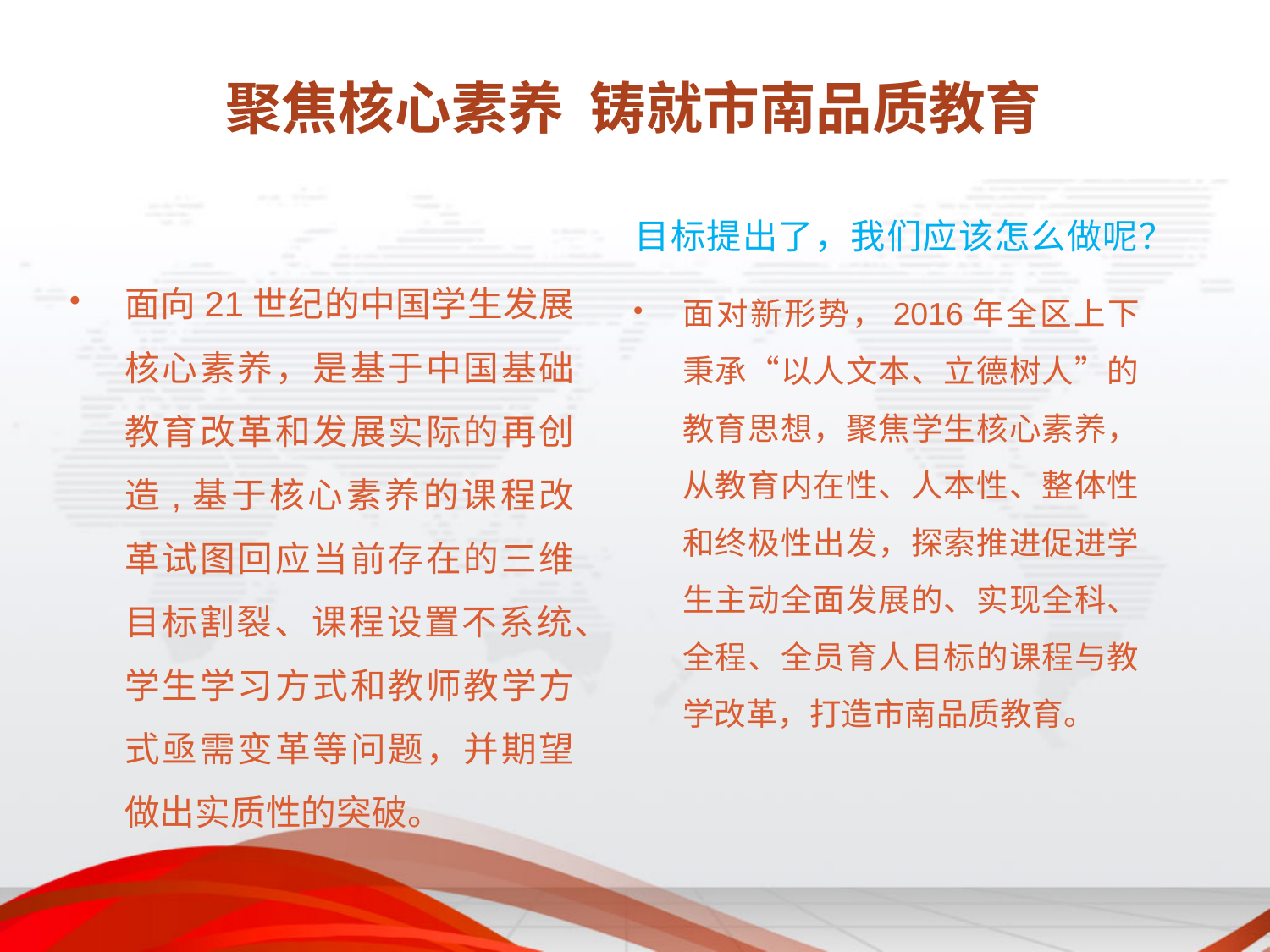

# 聚焦核心素养  铸就市南品质教育
目标提出了，我们应该怎么做呢？
面对新形势，2016年全区上下秉承“以人文本、立德树人”的教育思想，聚焦学生核心素养，从教育内在性、人本性、整体性和终极性出发，探索推进促进学生主动全面发展的、实现全科、全程、全员育人目标的课程与教学改革，打造市南品质教育。
面向21世纪的中国学生发展核心素养，是基于中国基础教育改革和发展实际的再创造,基于核心素养的课程改革试图回应当前存在的三维目标割裂、课程设置不系统、学生学习方式和教师教学方式亟需变革等问题，并期望做出实质性的突破。